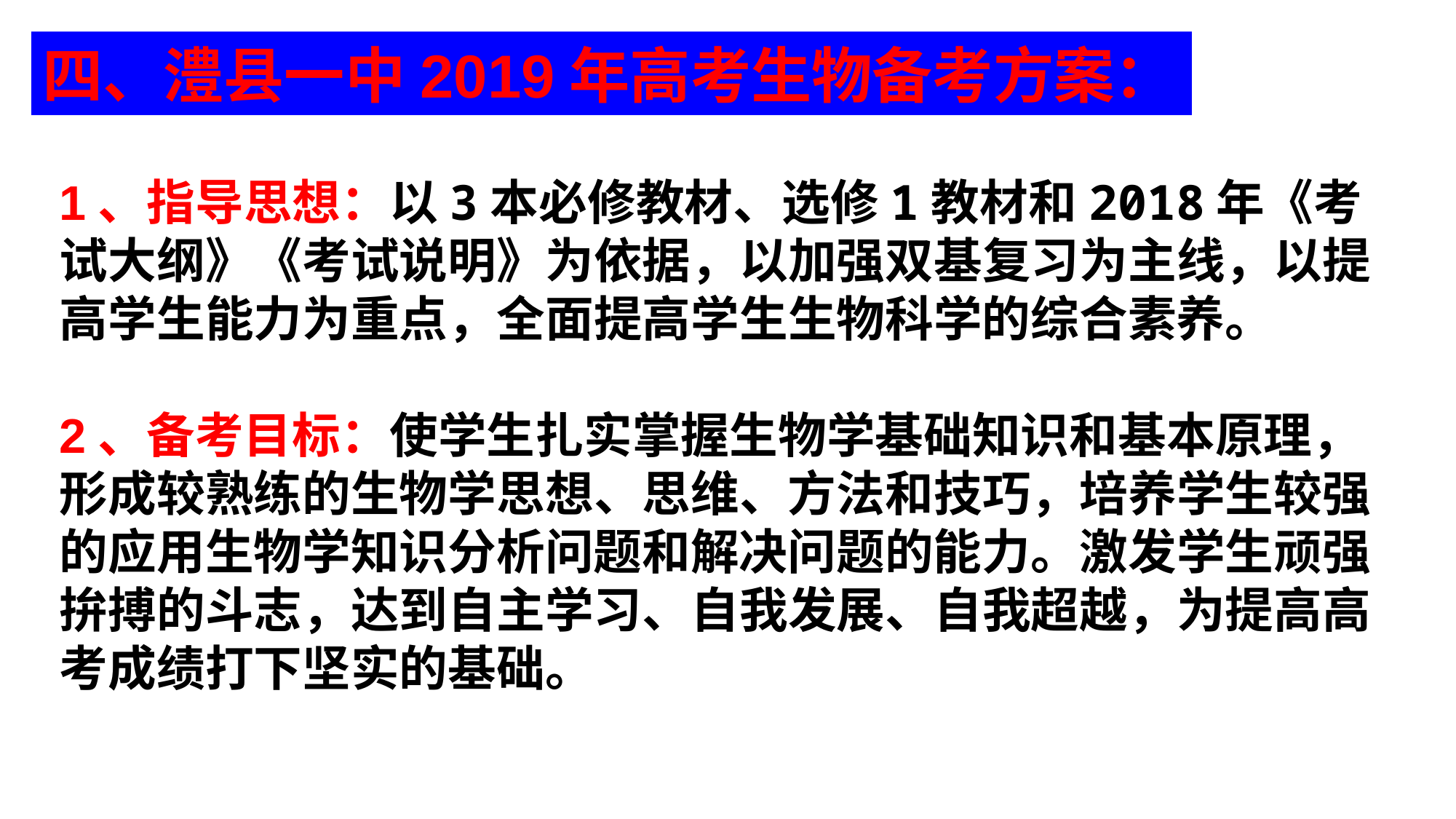

四、澧县一中2019年高考生物备考方案：
1、指导思想：以3本必修教材、选修1教材和2018年《考试大纲》《考试说明》为依据，以加强双基复习为主线，以提高学生能力为重点，全面提高学生生物科学的综合素养。

2、备考目标：使学生扎实掌握生物学基础知识和基本原理，形成较熟练的生物学思想、思维、方法和技巧，培养学生较强的应用生物学知识分析问题和解决问题的能力。激发学生顽强拚搏的斗志，达到自主学习、自我发展、自我超越，为提高高考成绩打下坚实的基础。